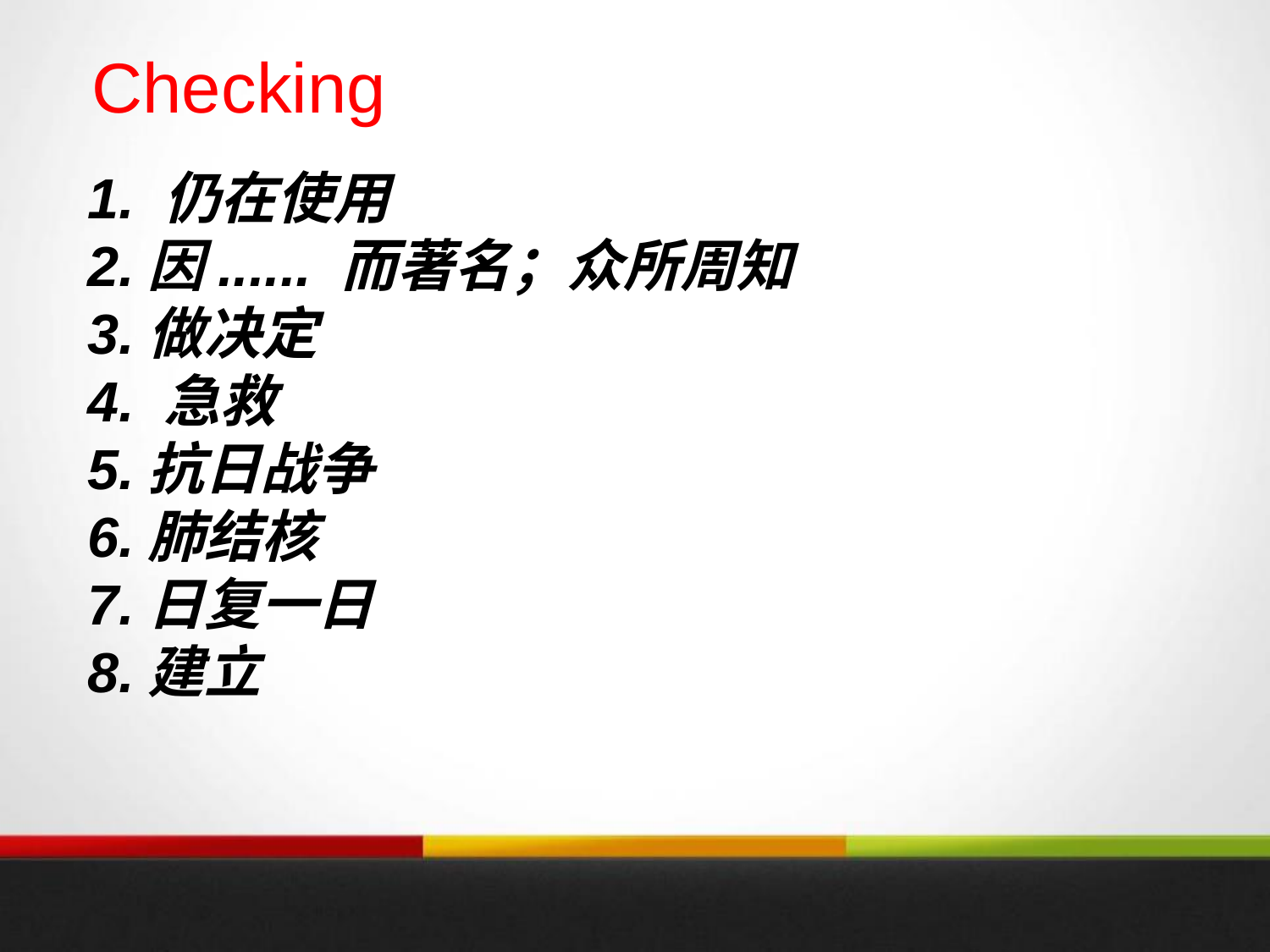

Checking
1. 仍在使用
2.因...... 而著名；众所周知
3.做决定
4. 急救
5.抗日战争
6.肺结核
7.日复一日
8.建立